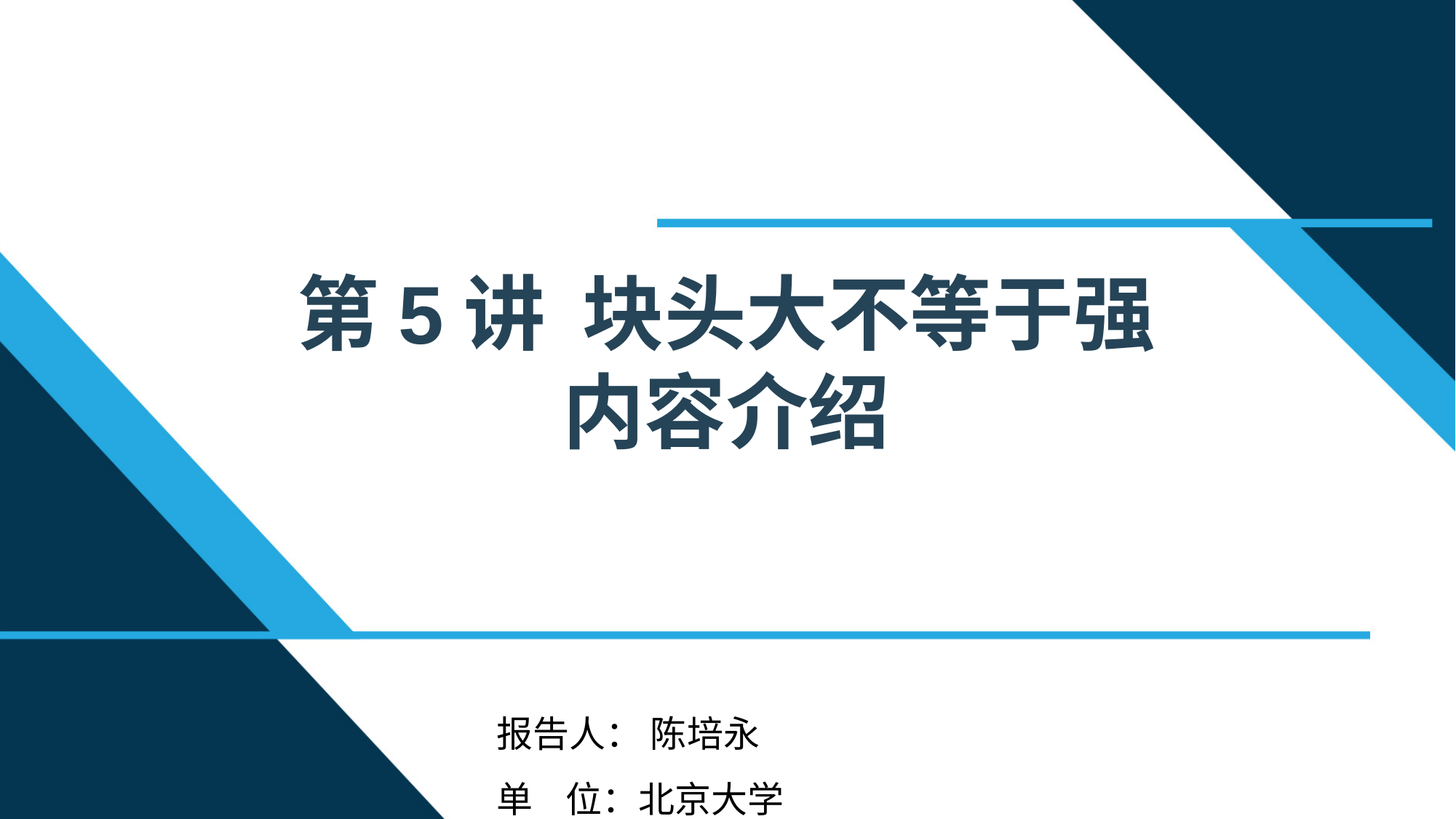

第5讲  块头大不等于强
内容介绍

报告人： 陈培永
单    位：北京大学